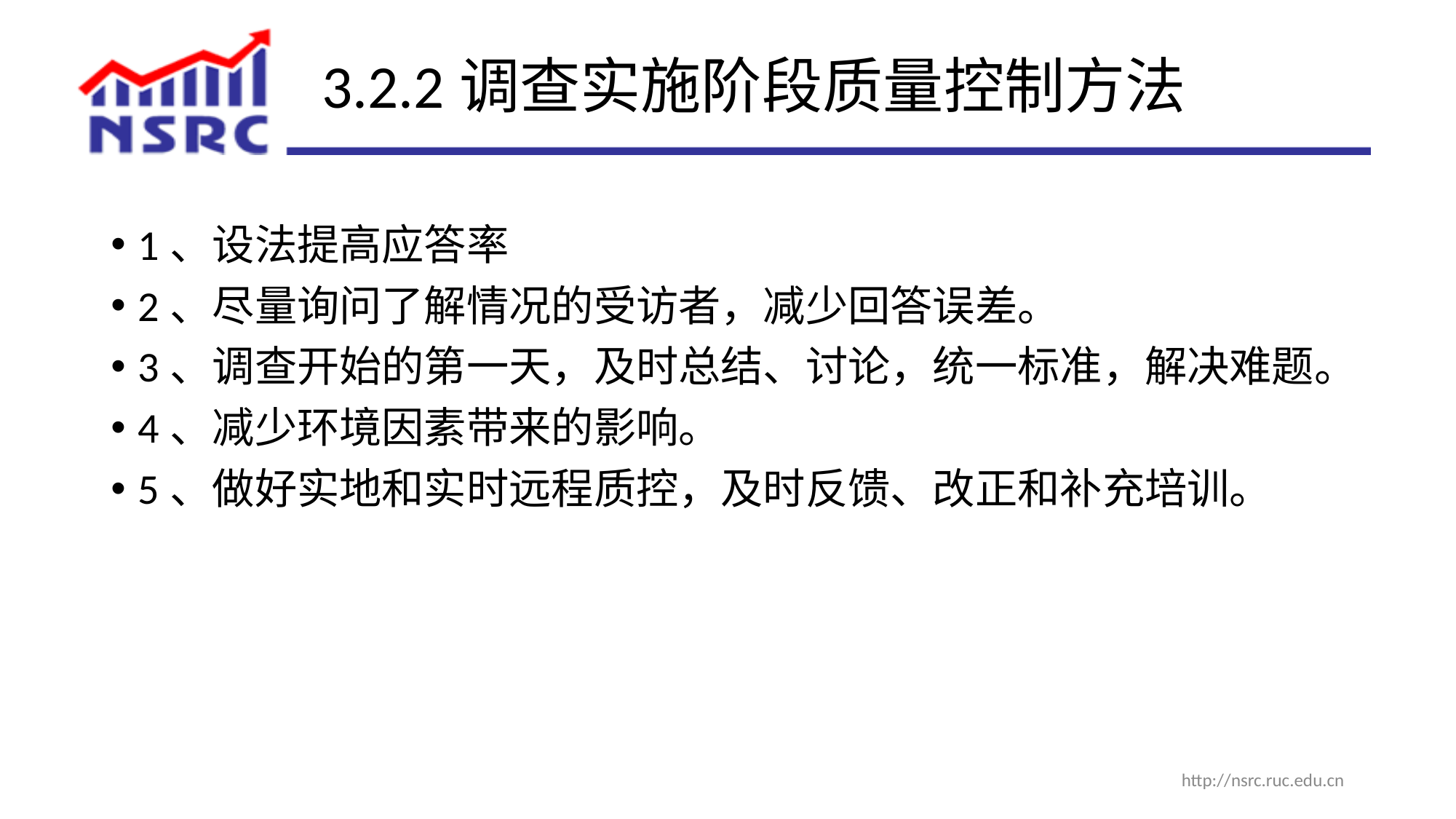

# 3.2.2调查实施阶段质量控制方法
1、设法提高应答率
2、尽量询问了解情况的受访者，减少回答误差。
3、调查开始的第一天，及时总结、讨论，统一标准，解决难题。
4、减少环境因素带来的影响。
5、做好实地和实时远程质控，及时反馈、改正和补充培训。